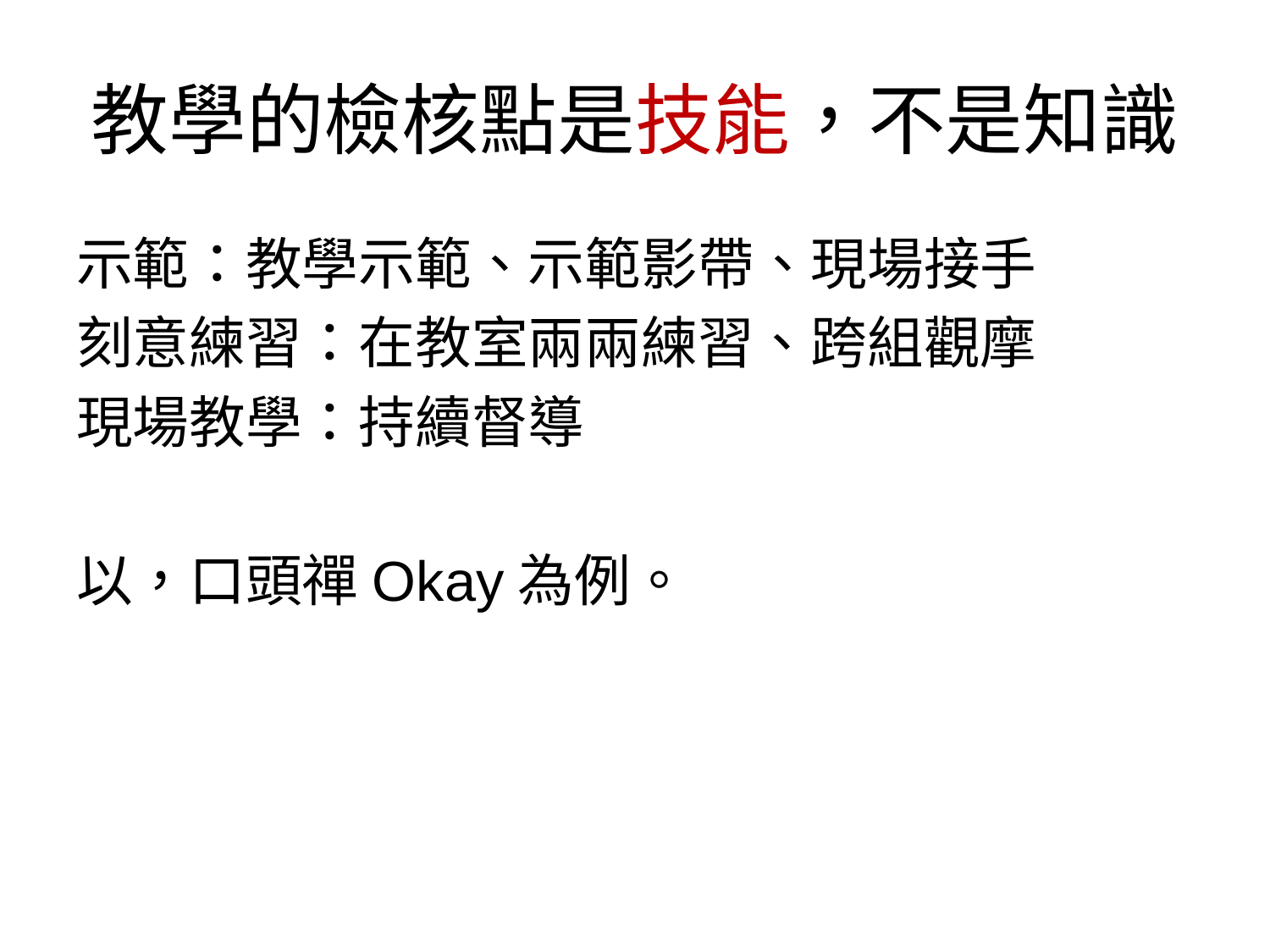

# 教學的檢核點是技能，不是知識
示範：教學示範、示範影帶、現場接手
刻意練習：在教室兩兩練習、跨組觀摩
現場教學：持續督導

以，口頭禪Okay為例。